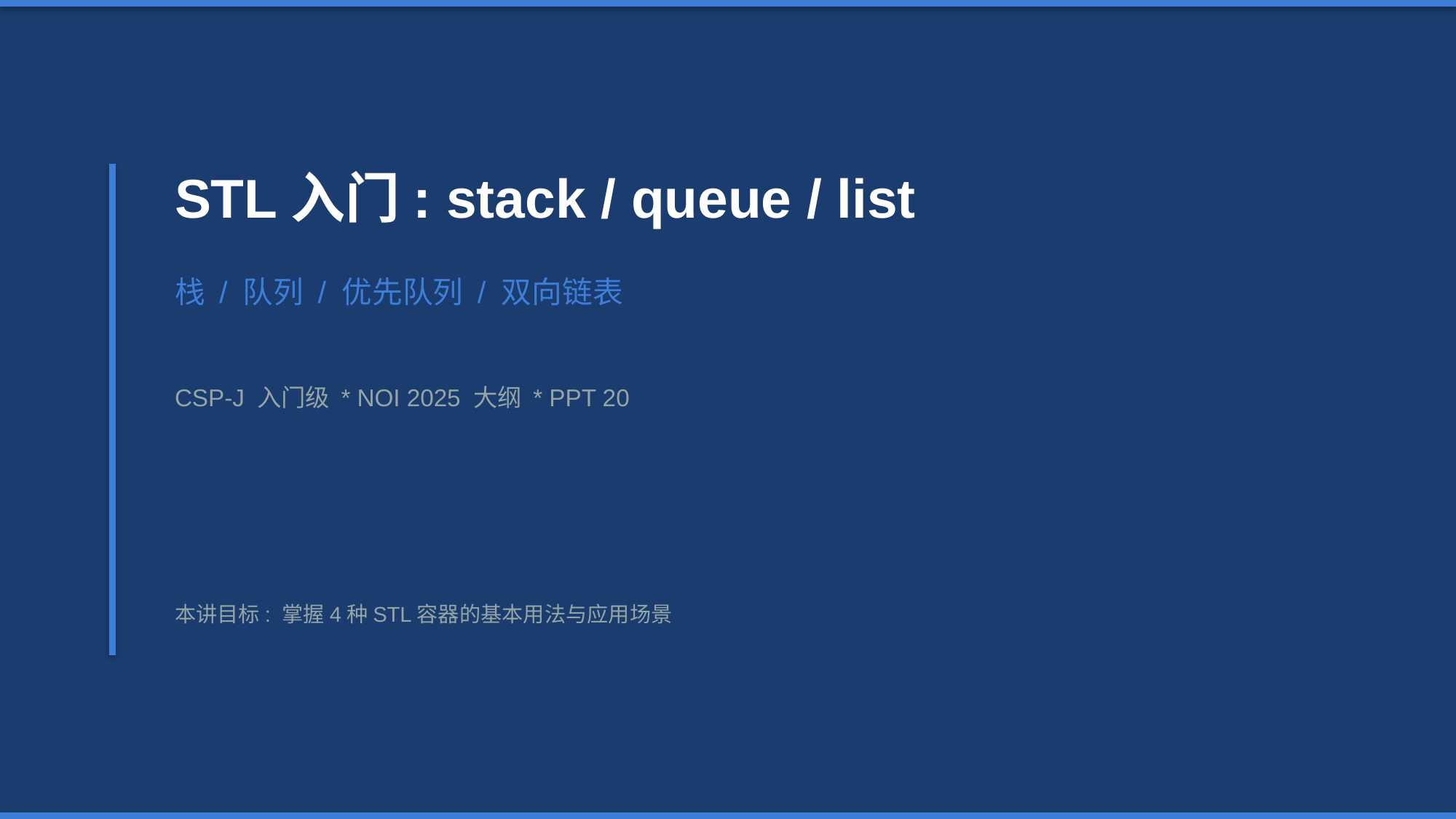

STL入门: stack / queue / list
栈 / 队列 / 优先队列 / 双向链表
CSP-J 入门级 * NOI 2025 大纲 * PPT 20
本讲目标: 掌握4种STL容器的基本用法与应用场景